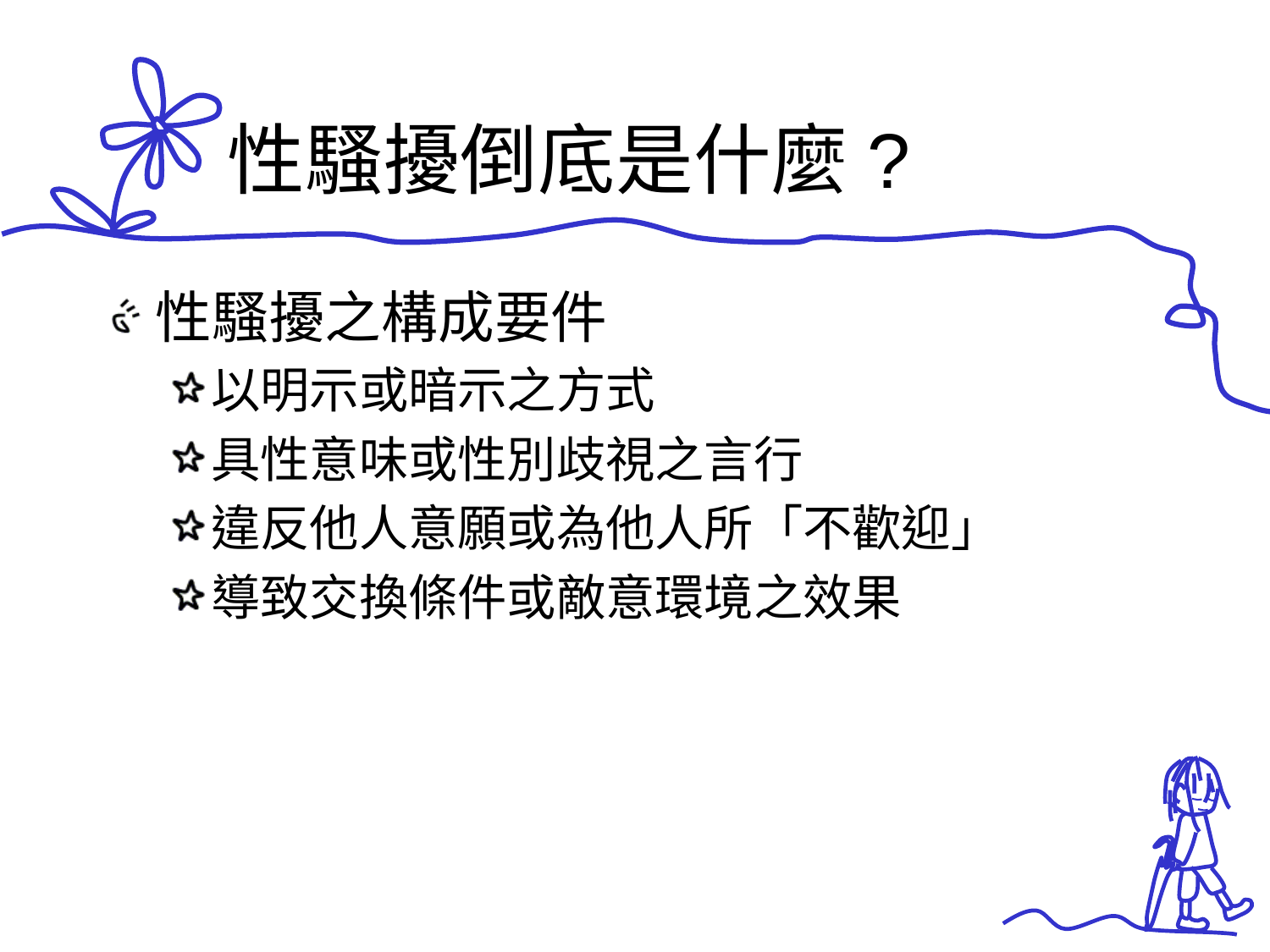

# 性騷擾倒底是什麼?
性騷擾之構成要件
以明示或暗示之方式
具性意味或性別歧視之言行
違反他人意願或為他人所「不歡迎」
導致交換條件或敵意環境之效果